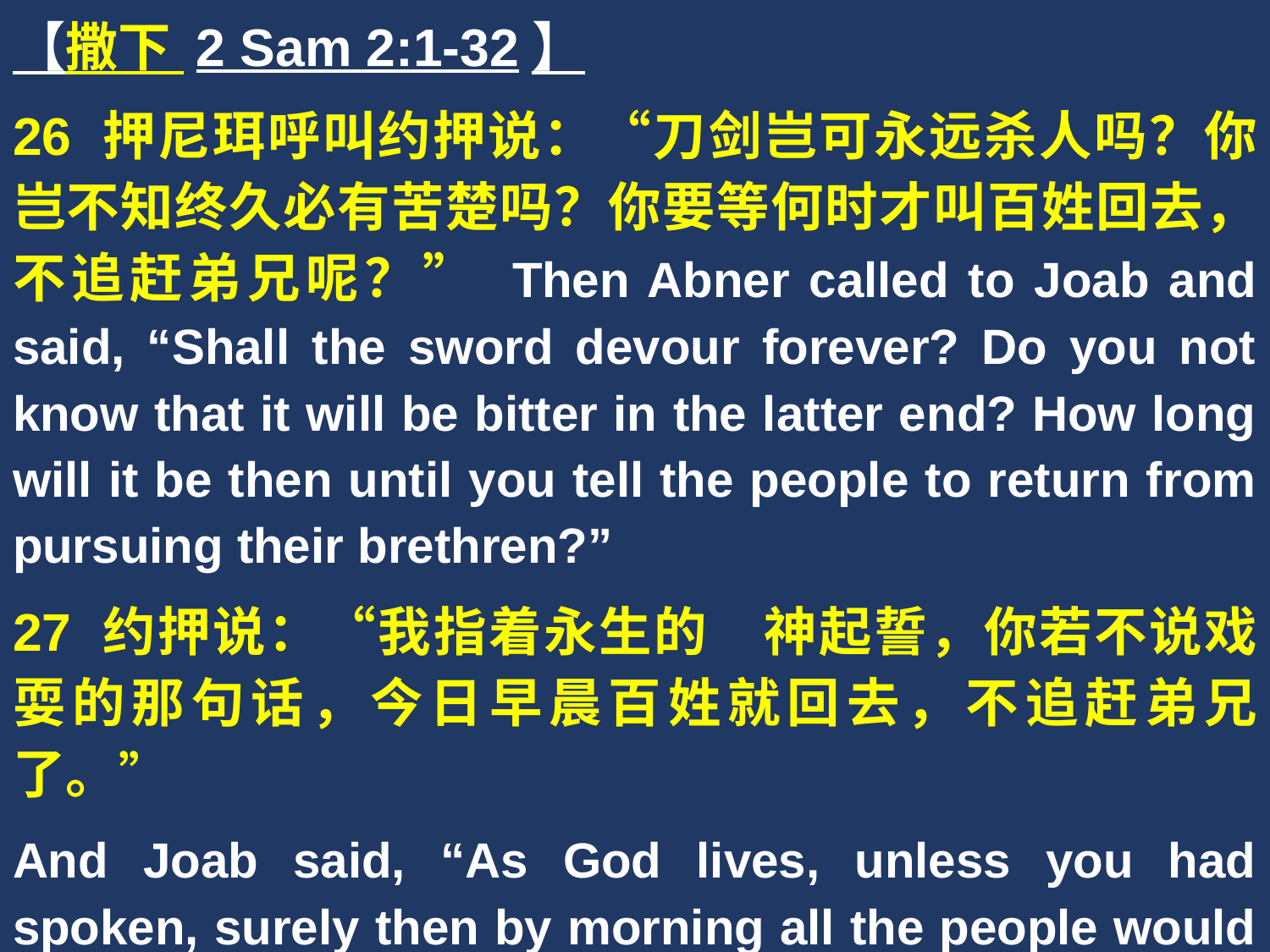

【撒下 2 Sam 2:1-32】
26 押尼珥呼叫约押说：“刀剑岂可永远杀人吗？你岂不知终久必有苦楚吗？你要等何时才叫百姓回去，不追赶弟兄呢？” Then Abner called to Joab and said, “Shall the sword devour forever? Do you not know that it will be bitter in the latter end? How long will it be then until you tell the people to return from pursuing their brethren?”
27 约押说：“我指着永生的　神起誓，你若不说戏耍的那句话，今日早晨百姓就回去，不追赶弟兄了。”
And Joab said, “As God lives, unless you had spoken, surely then by morning all the people would have given up pursuing their brethren.”